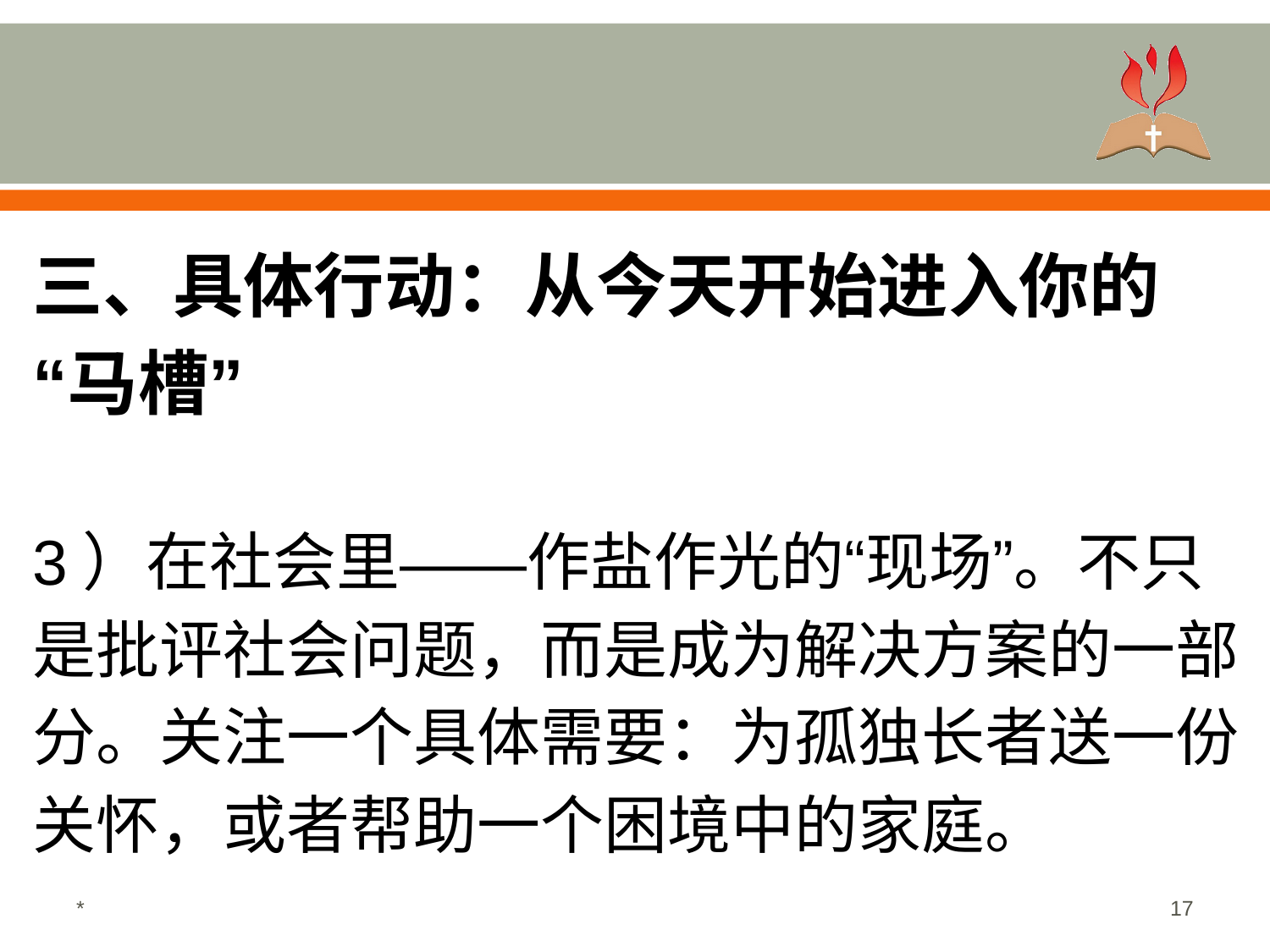

#
三、具体行动：从今天开始进入你的“马槽”

3）在社会里——作盐作光的“现场”。不只是批评社会问题，而是成为解决方案的一部分。关注一个具体需要：为孤独长者送一份关怀，或者帮助一个困境中的家庭。

*
17